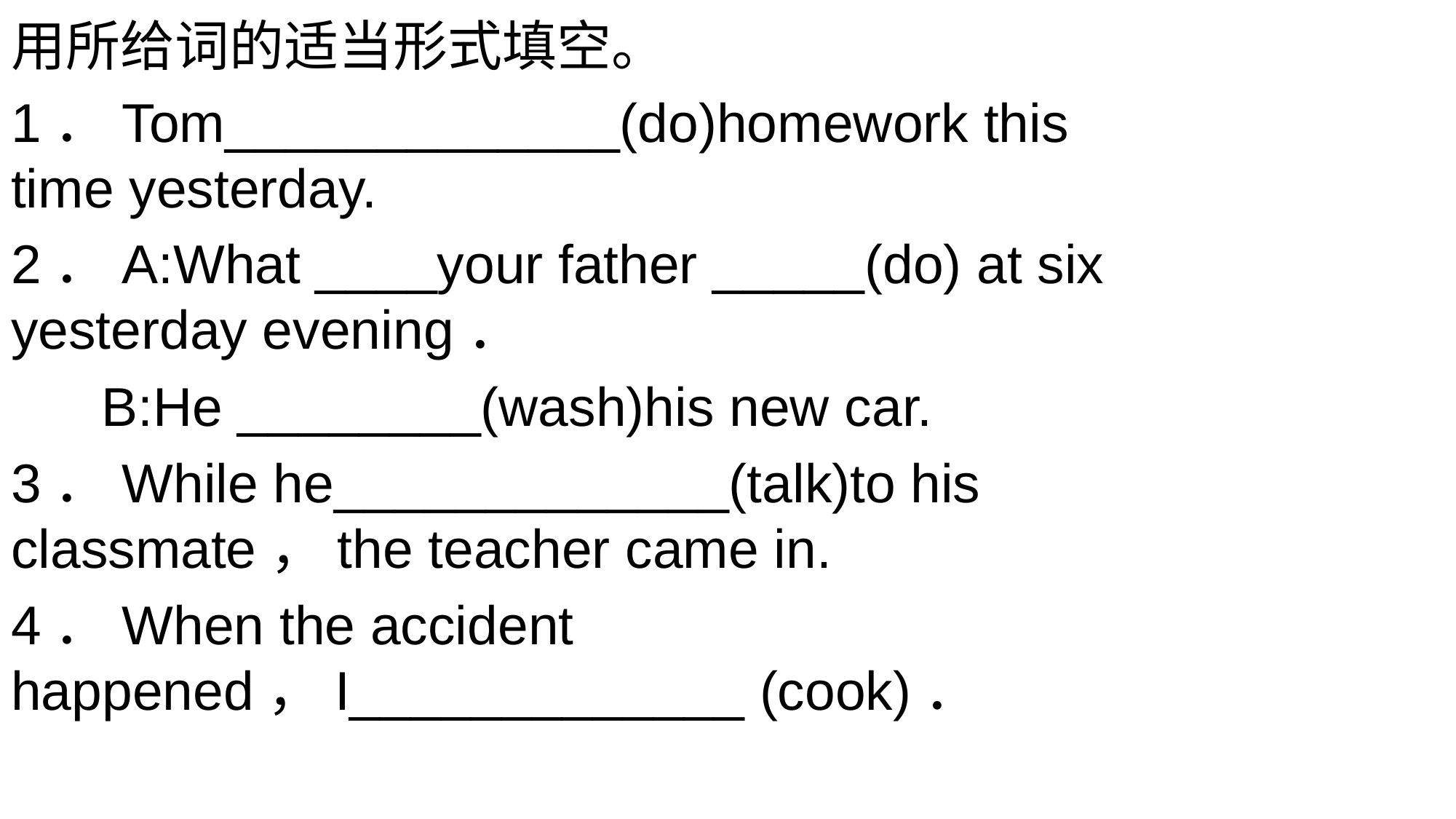

用所给词的适当形式填空。
1．Tom_____________(do)homework this time yesterday.
2．A:What ____your father _____(do) at six yesterday evening．
      B:He ________(wash)his new car.
3．While he_____________(talk)to his classmate，the teacher came in.
4．When the accident happened，I_____________ (cook)．